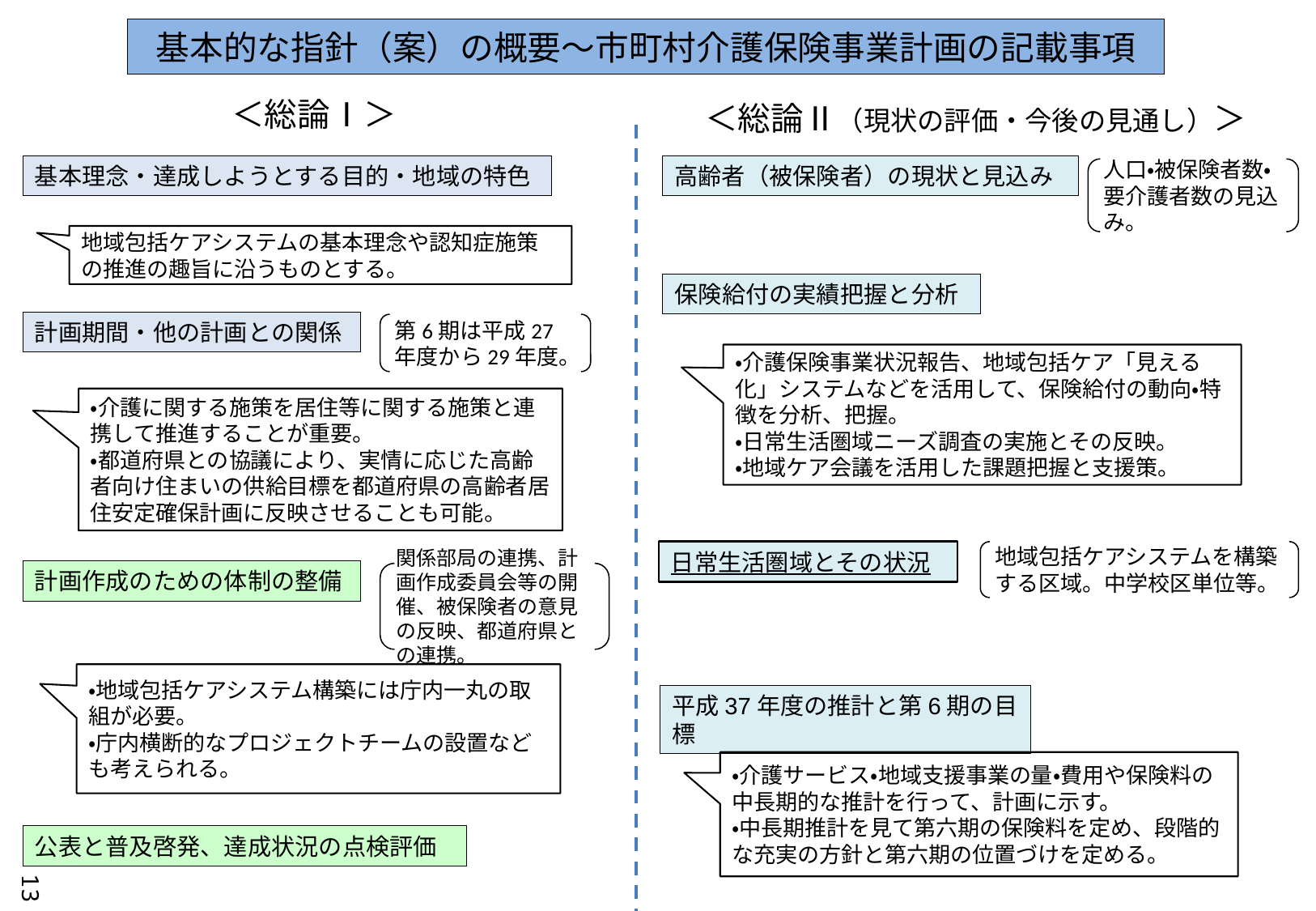

●必須記載事項、○任意記載事項
# 基本的な指針（案）の概要～市町村介護保険事業計画の記載事項
＜総論Ⅰ＞
＜総論Ⅱ（現状の評価・今後の見通し）＞
基本理念・達成しようとする目的・地域の特色
高齢者（被保険者）の現状と見込み
人口・被保険者数・要介護者数の見込み。
地域包括ケアシステムの基本理念や認知症施策の推進の趣旨に沿うものとする。
保険給付の実績把握と分析
計画期間・他の計画との関係
第6期は平成27年度から29年度。
・介護保険事業状況報告、地域包括ケア「見える化」システムなどを活用して、保険給付の動向・特徴を分析、把握。
・日常生活圏域ニーズ調査の実施とその反映。
・地域ケア会議を活用した課題把握と支援策。
・介護に関する施策を居住等に関する施策と連携して推進することが重要。
・都道府県との協議により、実情に応じた高齢者向け住まいの供給目標を都道府県の高齢者居住安定確保計画に反映させることも可能。
日常生活圏域とその状況
地域包括ケアシステムを構築する区域。中学校区単位等。
計画作成のための体制の整備
関係部局の連携、計画作成委員会等の開催、被保険者の意見の反映、都道府県との連携。
・地域包括ケアシステム構築には庁内一丸の取組が必要。
・庁内横断的なプロジェクトチームの設置なども考えられる。
平成37年度の推計と第6期の目標
・介護サービス・地域支援事業の量・費用や保険料の中長期的な推計を行って、計画に示す。
・中長期推計を見て第六期の保険料を定め、段階的な充実の方針と第六期の位置づけを定める。
公表と普及啓発、達成状況の点検評価
13